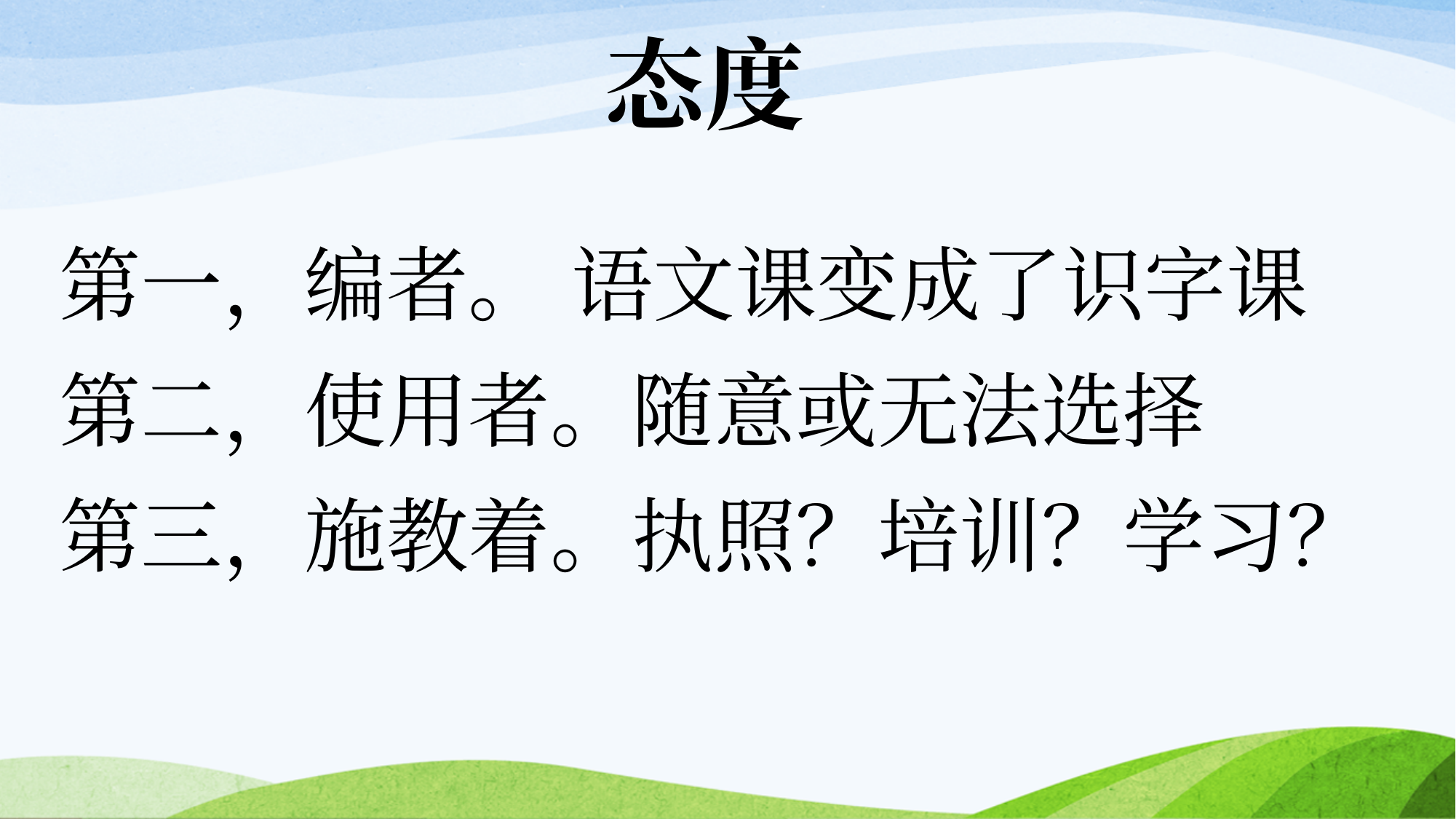

态度

第一，编者。 语文课变成了识字课
第二，使用者。随意或无法选择
第三，施教着。执照？培训？学习？